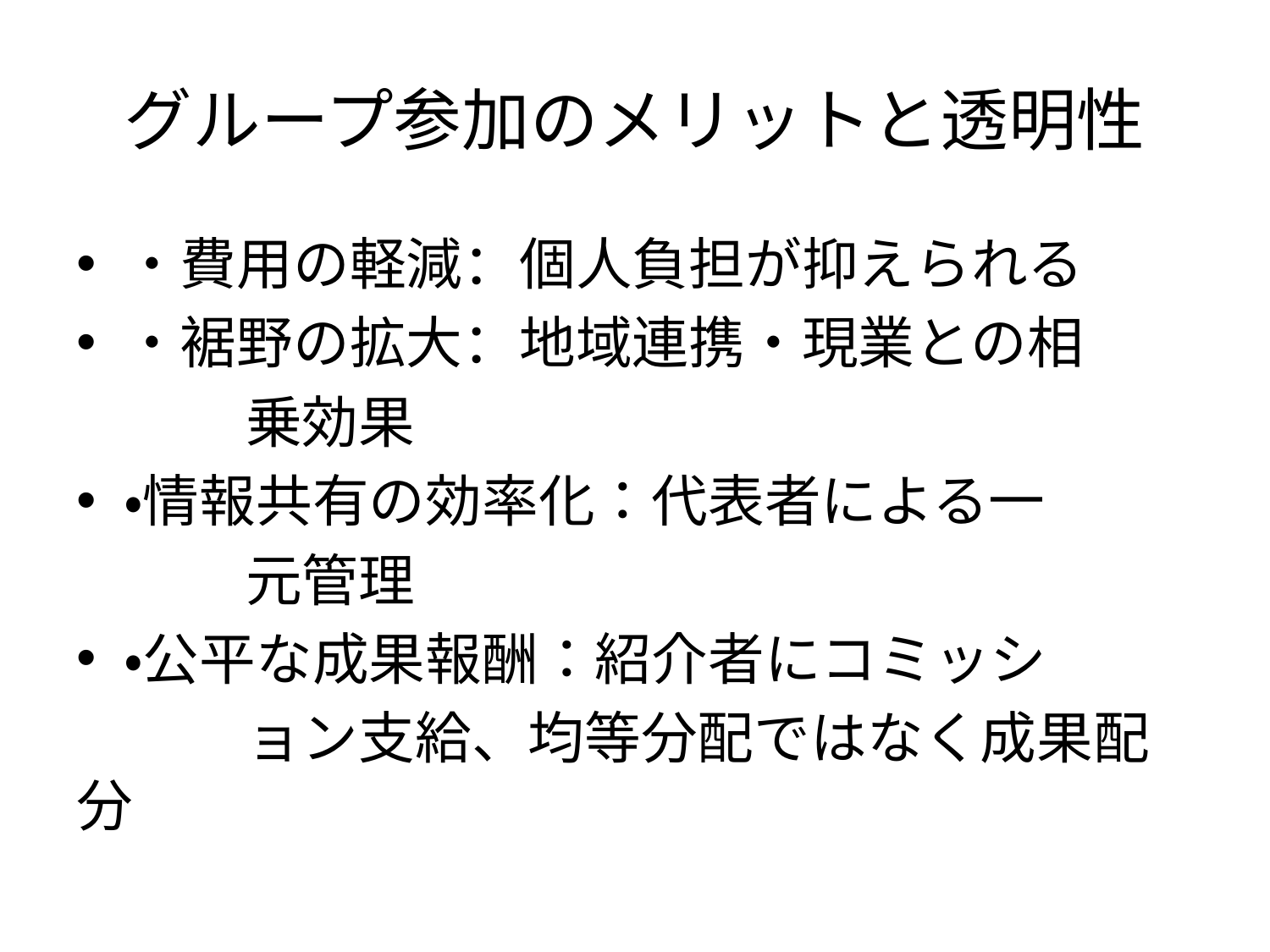

# グループ参加のメリットと透明性
・費用の軽減：個人負担が抑えられる
・裾野の拡大：地域連携・現業との相
　　　乗効果
・情報共有の効率化：代表者による一
　　　元管理
・公平な成果報酬：紹介者にコミッシ
　　　ョン支給、均等分配ではなく成果配分